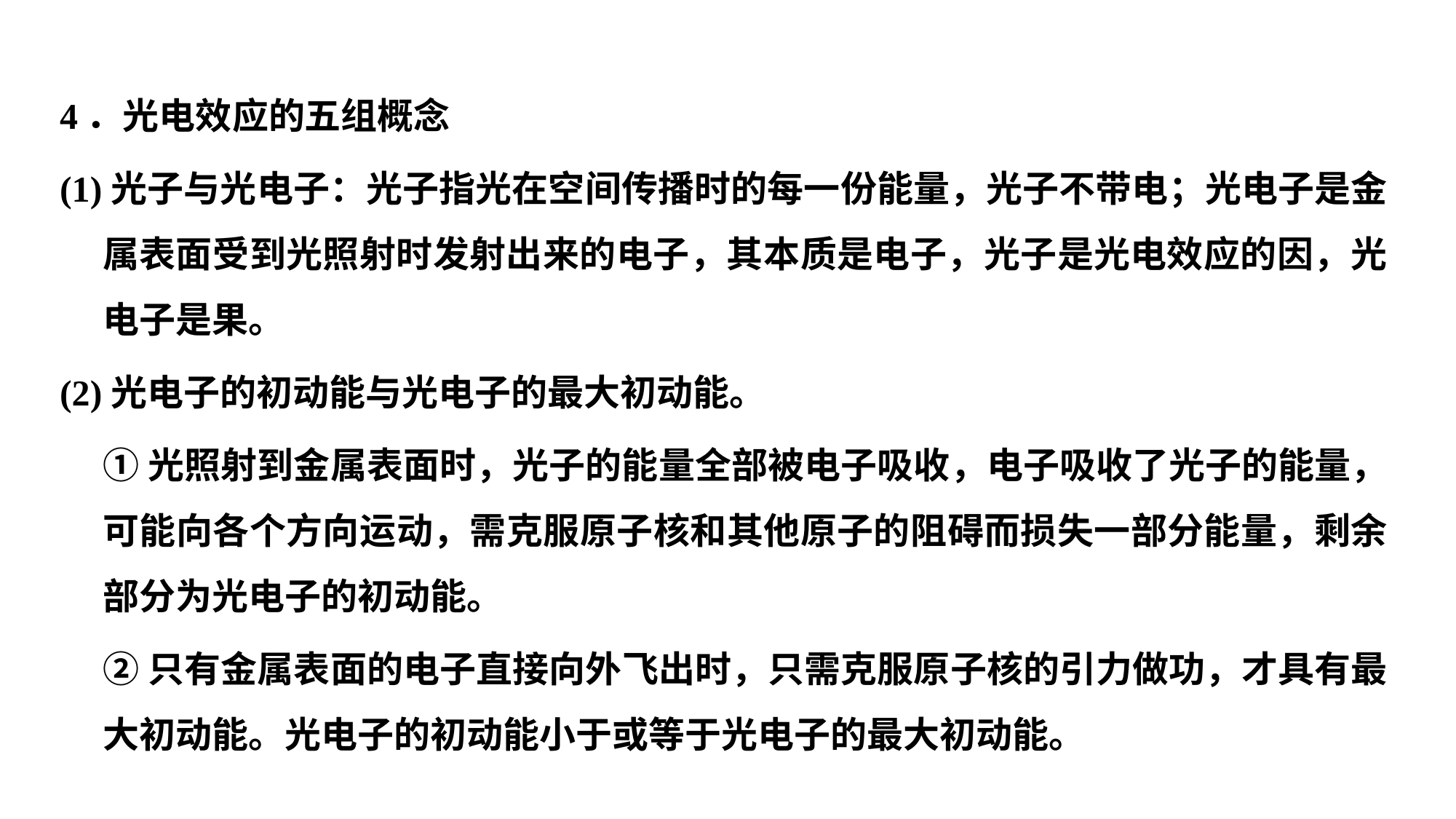

4．光电效应的五组概念
(1)光子与光电子：光子指光在空间传播时的每一份能量，光子不带电；光电子是金属表面受到光照射时发射出来的电子，其本质是电子，光子是光电效应的因，光电子是果。
(2)光电子的初动能与光电子的最大初动能。
	①光照射到金属表面时，光子的能量全部被电子吸收，电子吸收了光子的能量，可能向各个方向运动，需克服原子核和其他原子的阻碍而损失一部分能量，剩余部分为光电子的初动能。
	②只有金属表面的电子直接向外飞出时，只需克服原子核的引力做功，才具有最大初动能。光电子的初动能小于或等于光电子的最大初动能。